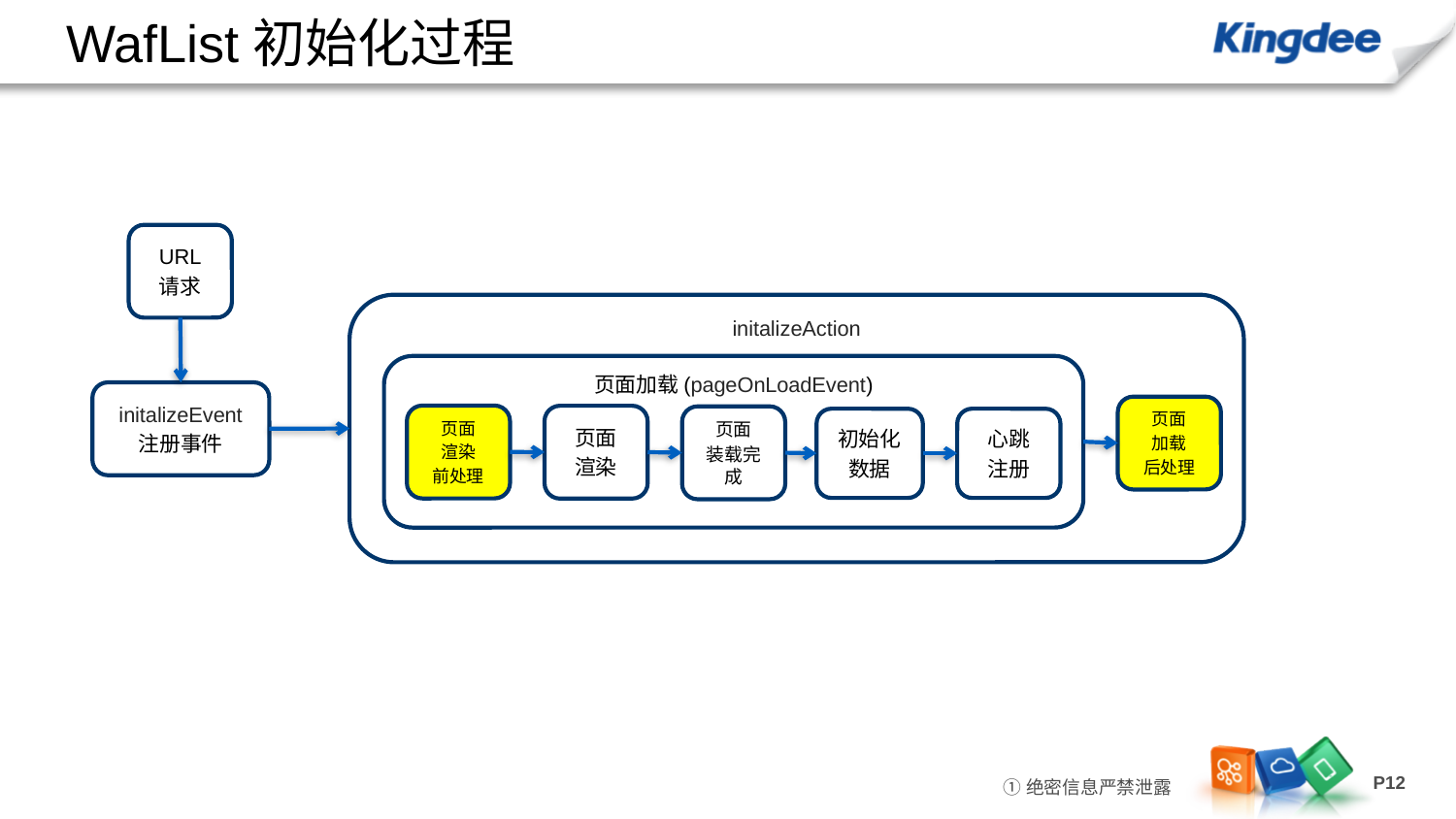

# WafList初始化过程
URL
请求
initalizeAction
页面加载(pageOnLoadEvent)
initalizeEvent
注册事件
页面
加载
后处理
页面
渲染
前处理
页面
渲染
页面
装载完成
初始化
数据
心跳
注册